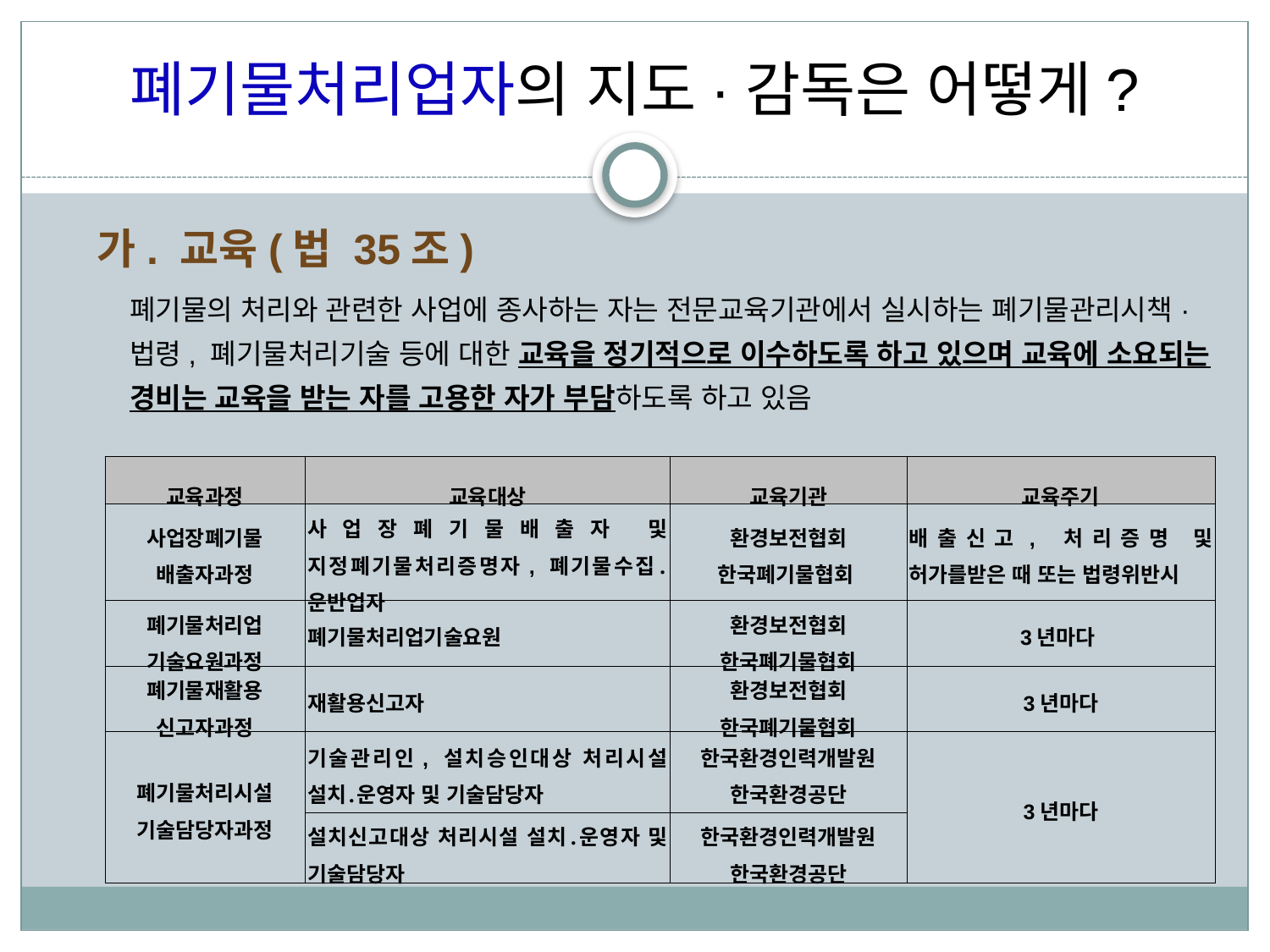

폐기물처리업자의 지도·감독은 어떻게?
가. 교육(법 35조)
폐기물의 처리와 관련한 사업에 종사하는 자는 전문교육기관에서 실시하는 폐기물관리시책·법령, 폐기물처리기술 등에 대한 교육을 정기적으로 이수하도록 하고 있으며 교육에 소요되는 경비는 교육을 받는 자를 고용한 자가 부담하도록 하고 있음
| 교육과정 | 교육대상 | 교육기관 | 교육주기 |
| --- | --- | --- | --- |
| 사업장폐기물 배출자과정 | 사업장폐기물배출자 및 지정폐기물처리증명자, 폐기물수집․운반업자 | 환경보전협회 한국폐기물협회 | 배출신고, 처리증명 및 허가를받은 때 또는 법령위반시 |
| 폐기물처리업 기술요원과정 | 폐기물처리업기술요원 | 환경보전협회 한국폐기물협회 | 3년마다 |
| 폐기물재활용 신고자과정 | 재활용신고자 | 환경보전협회 한국폐기물협회 | 3년마다 |
| 폐기물처리시설 기술담당자과정 | 기술관리인, 설치승인대상 처리시설 설치․운영자 및 기술담당자 | 한국환경인력개발원 한국환경공단 | 3년마다 |
|  | 설치신고대상 처리시설 설치․운영자 및 기술담당자 | 한국환경인력개발원 한국환경공단 |  |